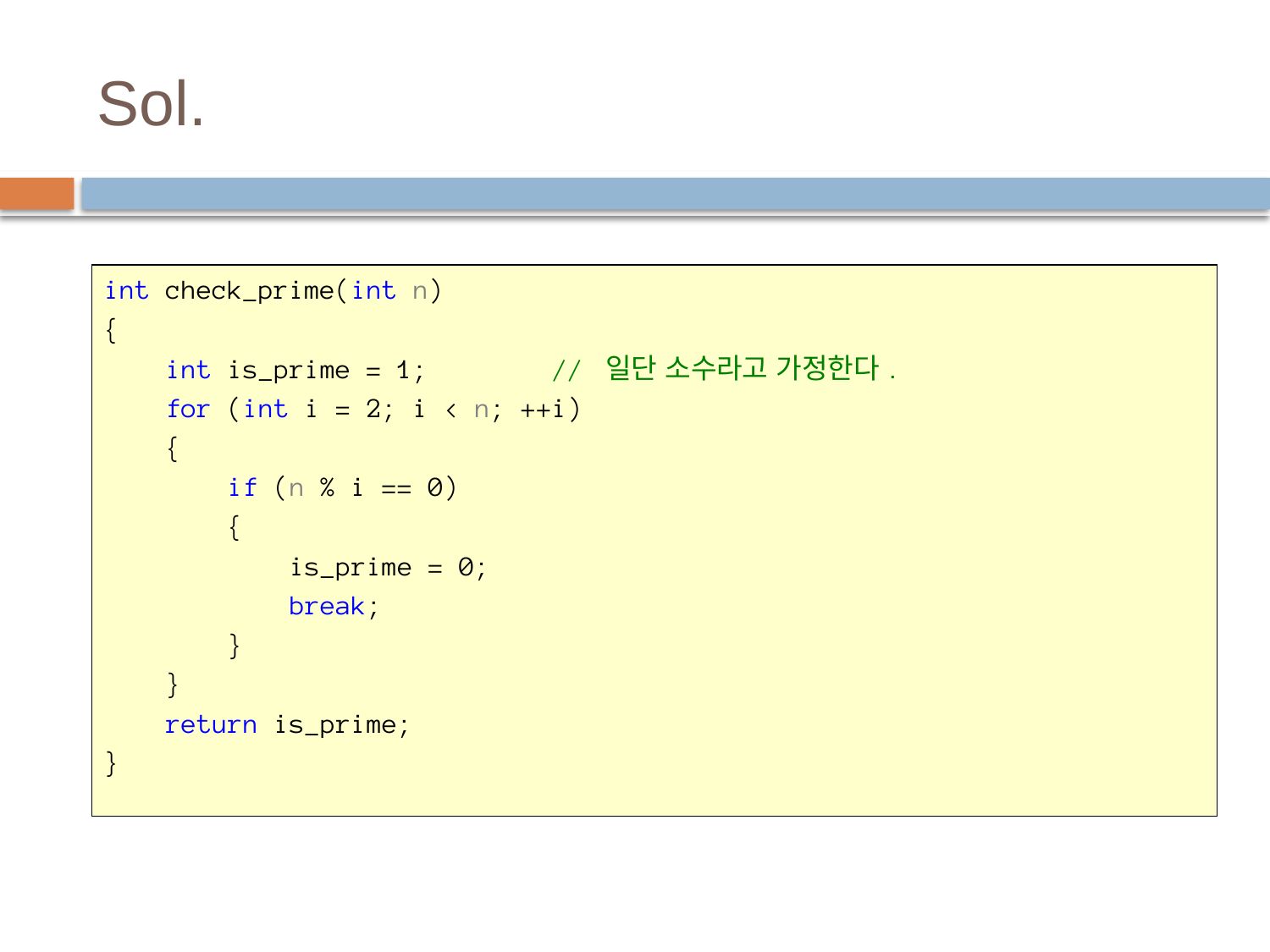

# Sol.
int check_prime(int n)
{
    int is_prime = 1;        // 일단 소수라고 가정한다.
    for (int i = 2; i < n; ++i)
    {
        if (n % i == 0)
        {
            is_prime = 0;
            break;
        }
    }
    return is_prime;
}